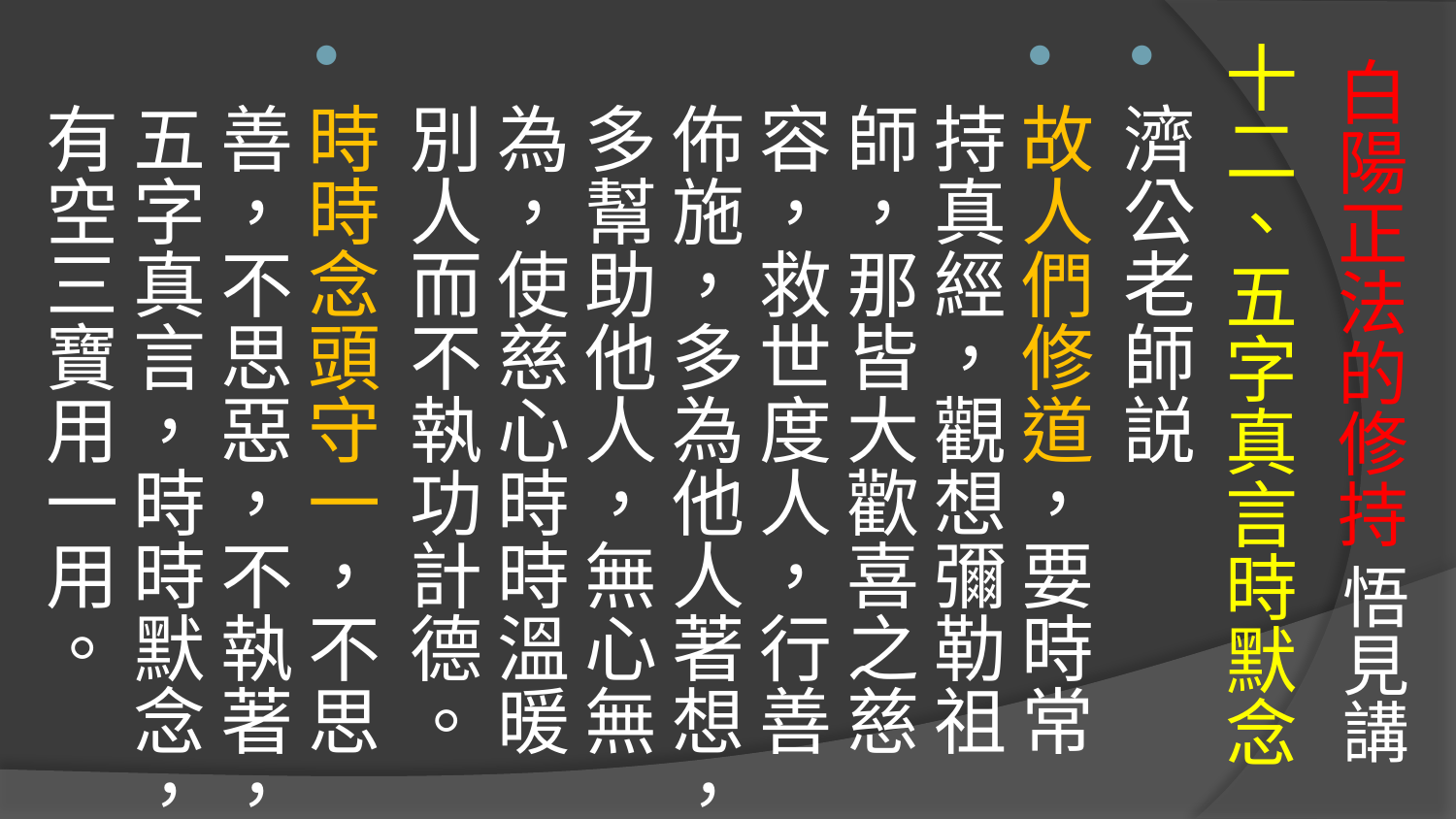

十二、五字真言時默念
濟公老師説
故人們修道，要時常持真經，觀想彌勒祖師，那皆大歡喜之慈容，救世度人，行善佈施，多為他人著想，多幫助他人，無心無為，使慈心時時溫暖別人而不執功計德。
時時念頭守一，不思善，不思惡，不執著，五字真言，時時默念，有空三寶用一用。
# 白陽正法的修持 悟見講